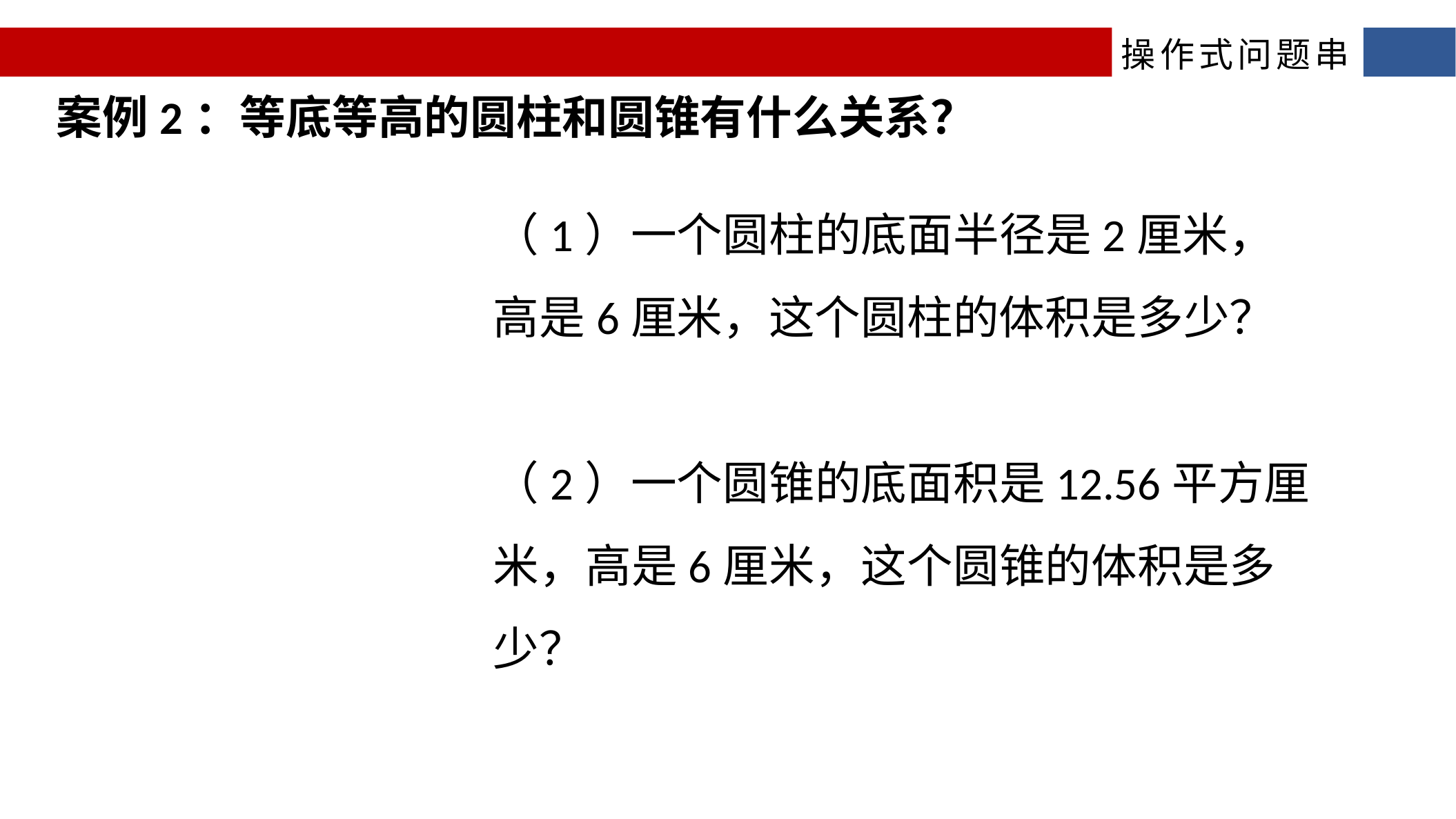

操作式问题串

案例2：等底等高的圆柱和圆锥有什么关系？
（1）一个圆柱的底面半径是2厘米，高是6厘米，这个圆柱的体积是多少？
（2）一个圆锥的底面积是12.56平方厘米，高是6厘米，这个圆锥的体积是多少？